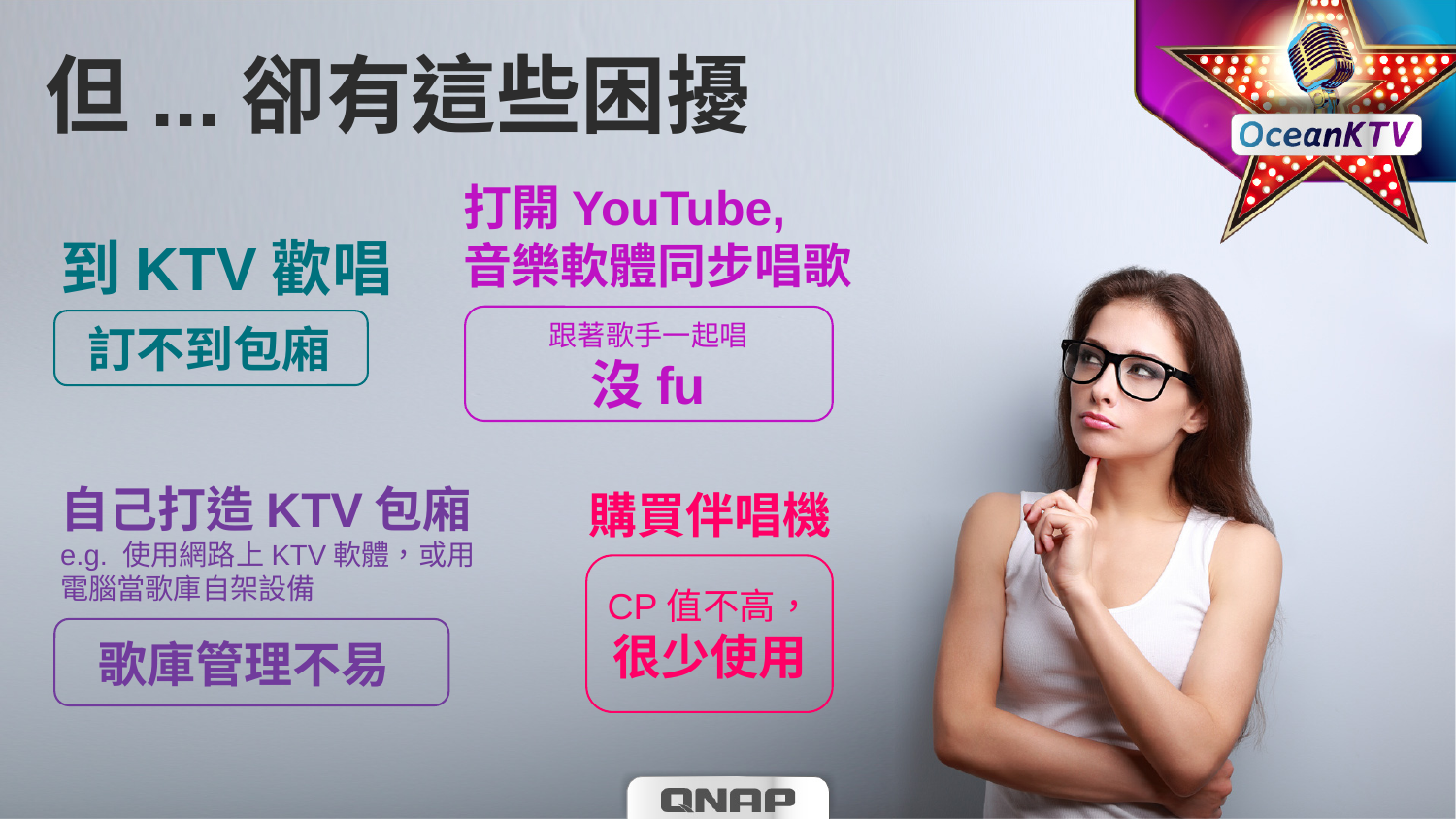

但...卻有這些困擾

打開YouTube,
音樂軟體同步唱歌
到KTV歡唱

訂不到包廂
跟著歌手一起唱
沒fu
自己打造KTV包廂
e.g. 使用網路上KTV軟體，或用電腦當歌庫自架設備

購買伴唱機

CP值不高，
很少使用

歌庫管理不易